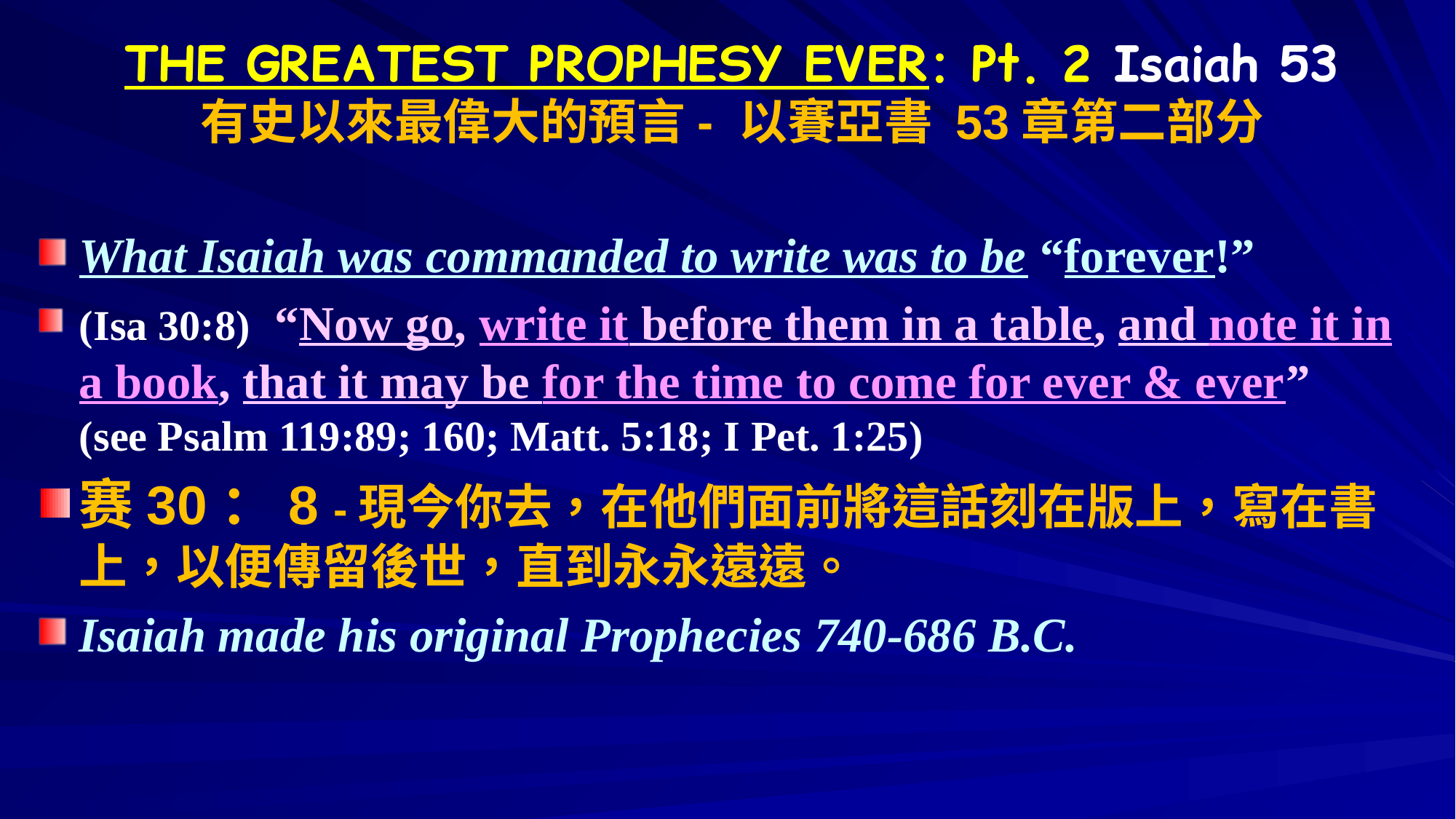

# THE GREATEST PROPHESY EVER: Pt. 2 Isaiah 53 有史以來最偉大的預言- 以賽亞書 53章第二部分
What Isaiah was commanded to write was to be “forever!”
(Isa 30:8)  “Now go, write it before them in a table, and note it in a book, that it may be for the time to come for ever & ever”         (see Psalm 119:89; 160; Matt. 5:18; I Pet. 1:25)
赛30：8 -現今你去，在他們面前將這話刻在版上，寫在書上，以便傳留後世，直到永永遠遠。
Isaiah made his original Prophecies 740-686 B.C.